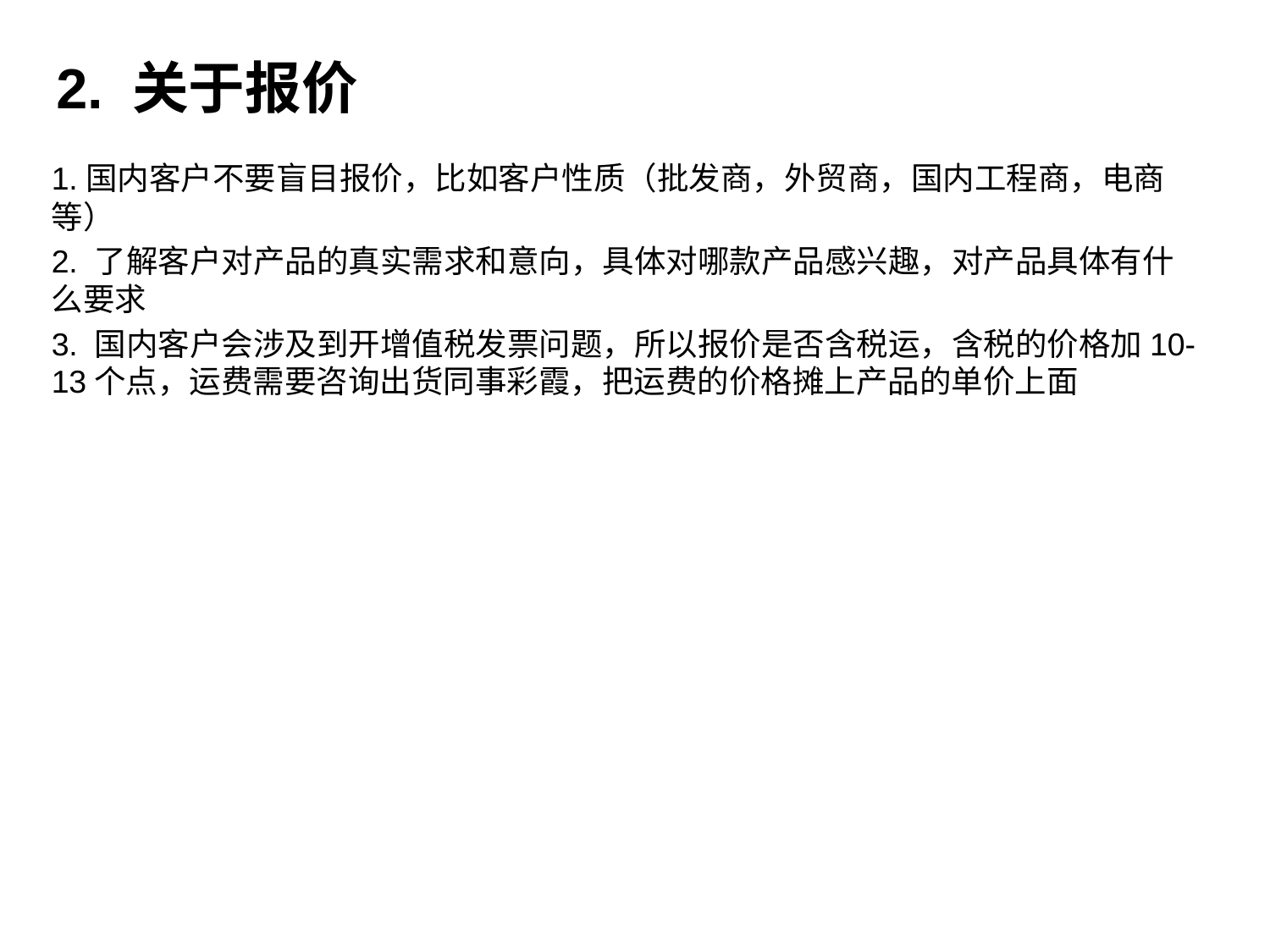

# 2. 关于报价
1.国内客户不要盲目报价，比如客户性质（批发商，外贸商，国内工程商，电商等）
2. 了解客户对产品的真实需求和意向，具体对哪款产品感兴趣，对产品具体有什么要求
3. 国内客户会涉及到开增值税发票问题，所以报价是否含税运，含税的价格加10-13个点，运费需要咨询出货同事彩霞，把运费的价格摊上产品的单价上面